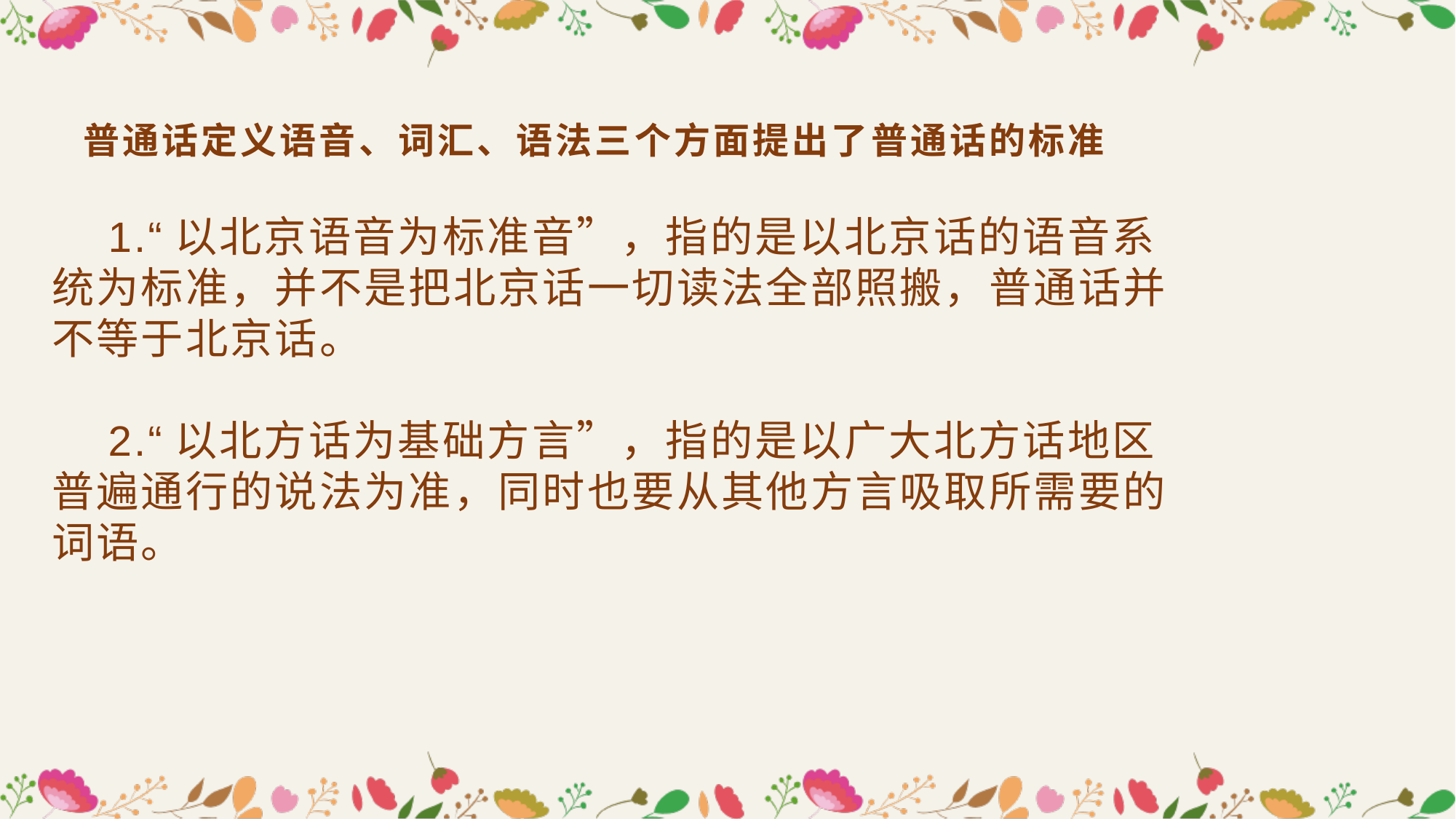

# 普通话定义语音、词汇、语法三个方面提出了普通话的标准
    1.“以北京语音为标准音”，指的是以北京话的语音系统为标准，并不是把北京话一切读法全部照搬，普通话并不等于北京话。

    2.“以北方话为基础方言”，指的是以广大北方话地区普遍通行的说法为准，同时也要从其他方言吸取所需要的词语。